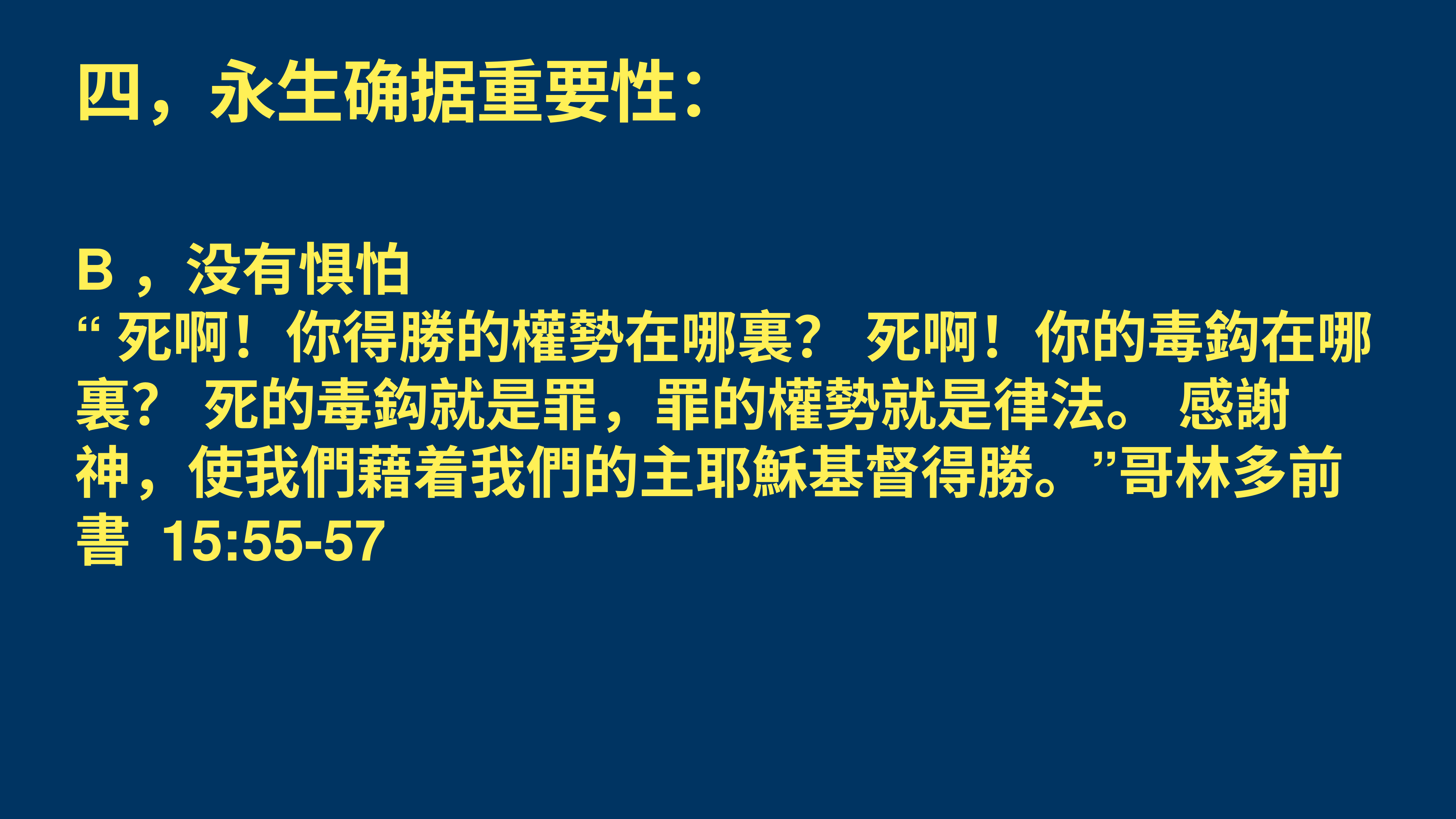

# 四，永生确据重要性：
B，没有惧怕
“死啊！你得勝的權勢在哪裏？ 死啊！你的毒鈎在哪裏？ 死的毒鈎就是罪，罪的權勢就是律法。 感謝神，使我們藉着我們的主耶穌基督得勝。”哥林多前書 15:55-57